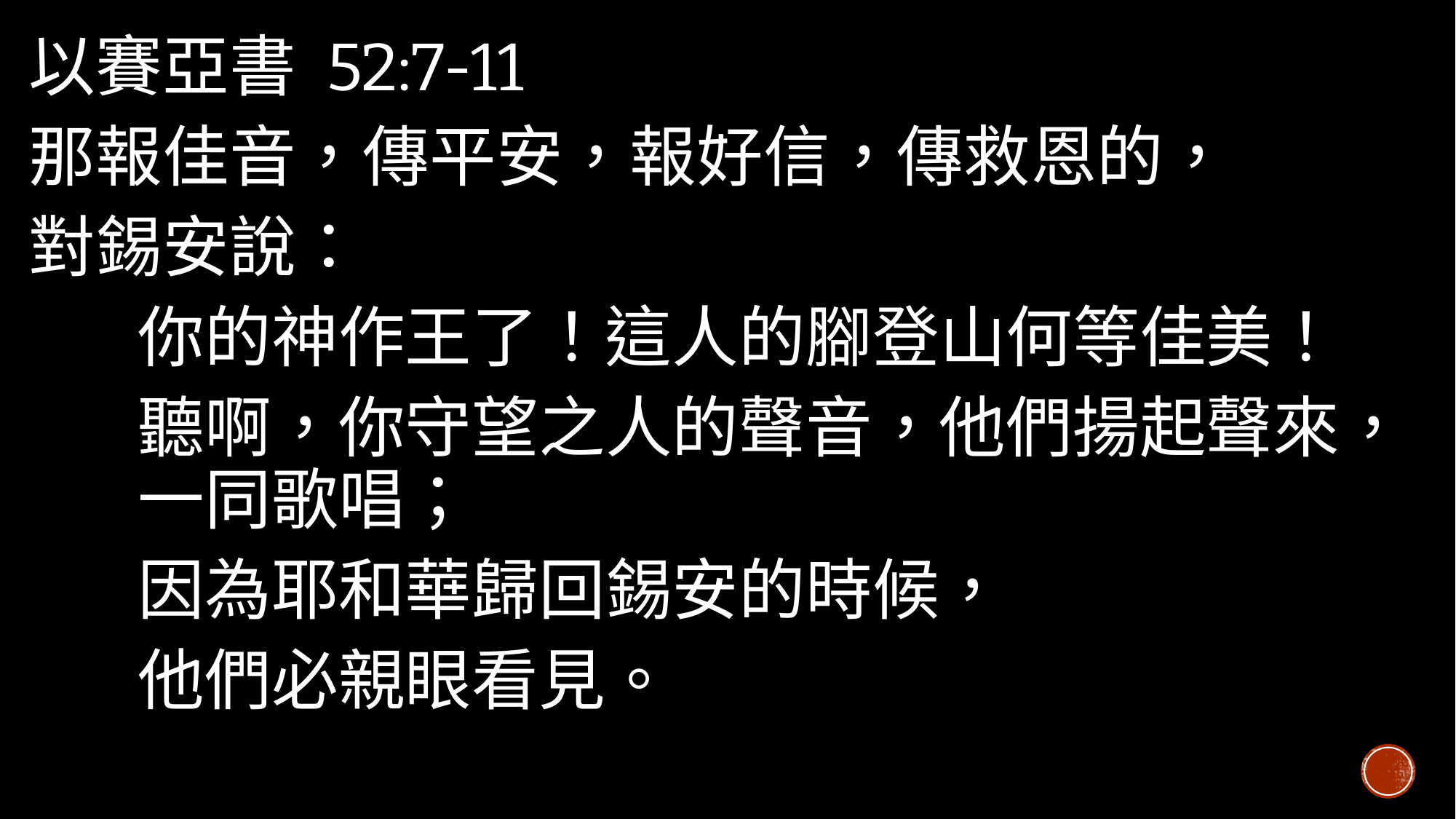

以賽亞書 52:7-11
那報佳音，傳平安，報好信，傳救恩的，
對錫安說：
	你的神作王了！這人的腳登山何等佳美！
	聽啊，你守望之人的聲音，他們揚起聲來，	一同歌唱；
	因為耶和華歸回錫安的時候，
	他們必親眼看見。